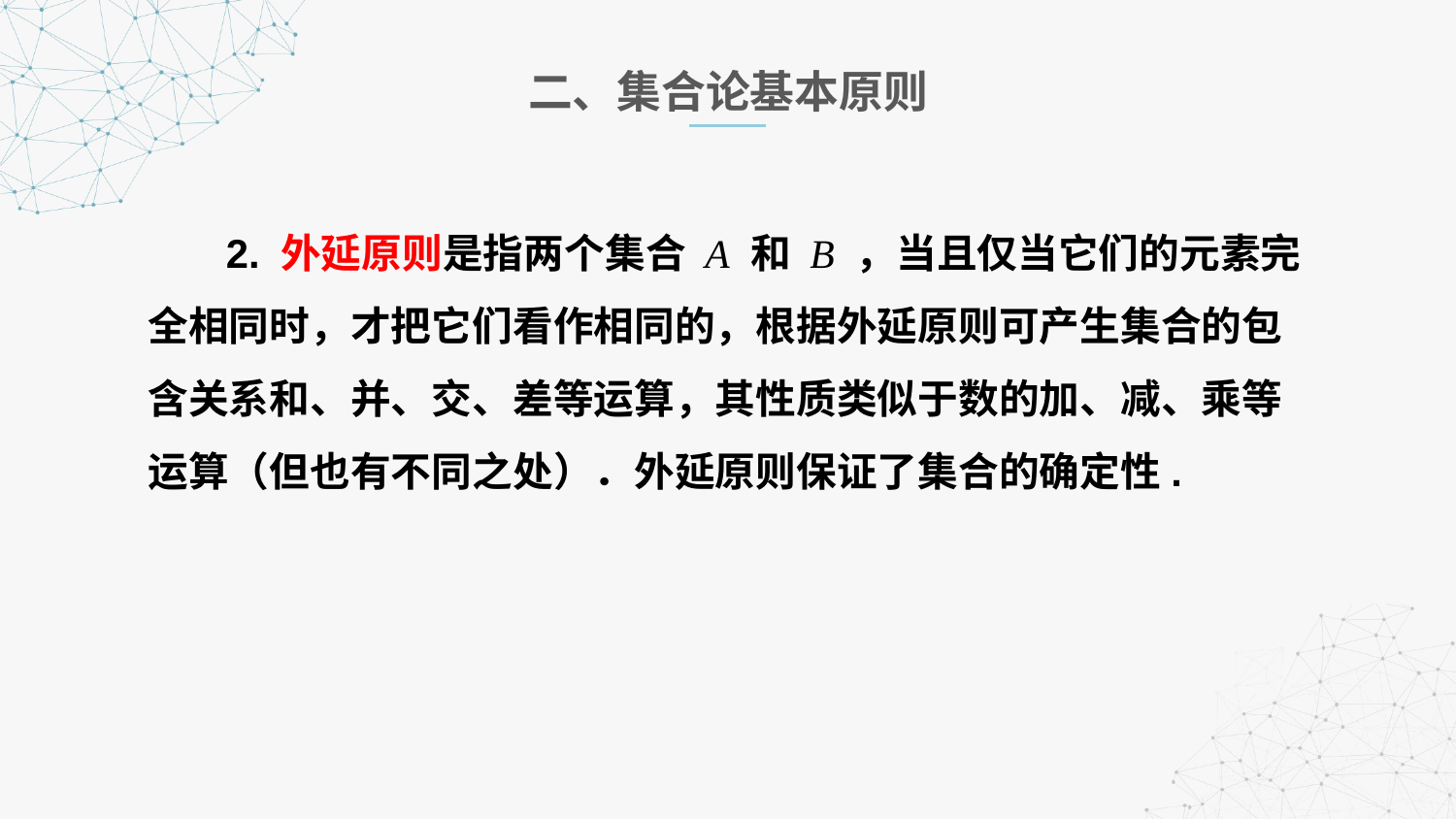

二、集合论基本原则
       2. 外延原则是指两个集合 A 和 B ，当且仅当它们的元素完全相同时，才把它们看作相同的，根据外延原则可产生集合的包含关系和、并、交、差等运算，其性质类似于数的加、减、乘等运算（但也有不同之处）．外延原则保证了集合的确定性.